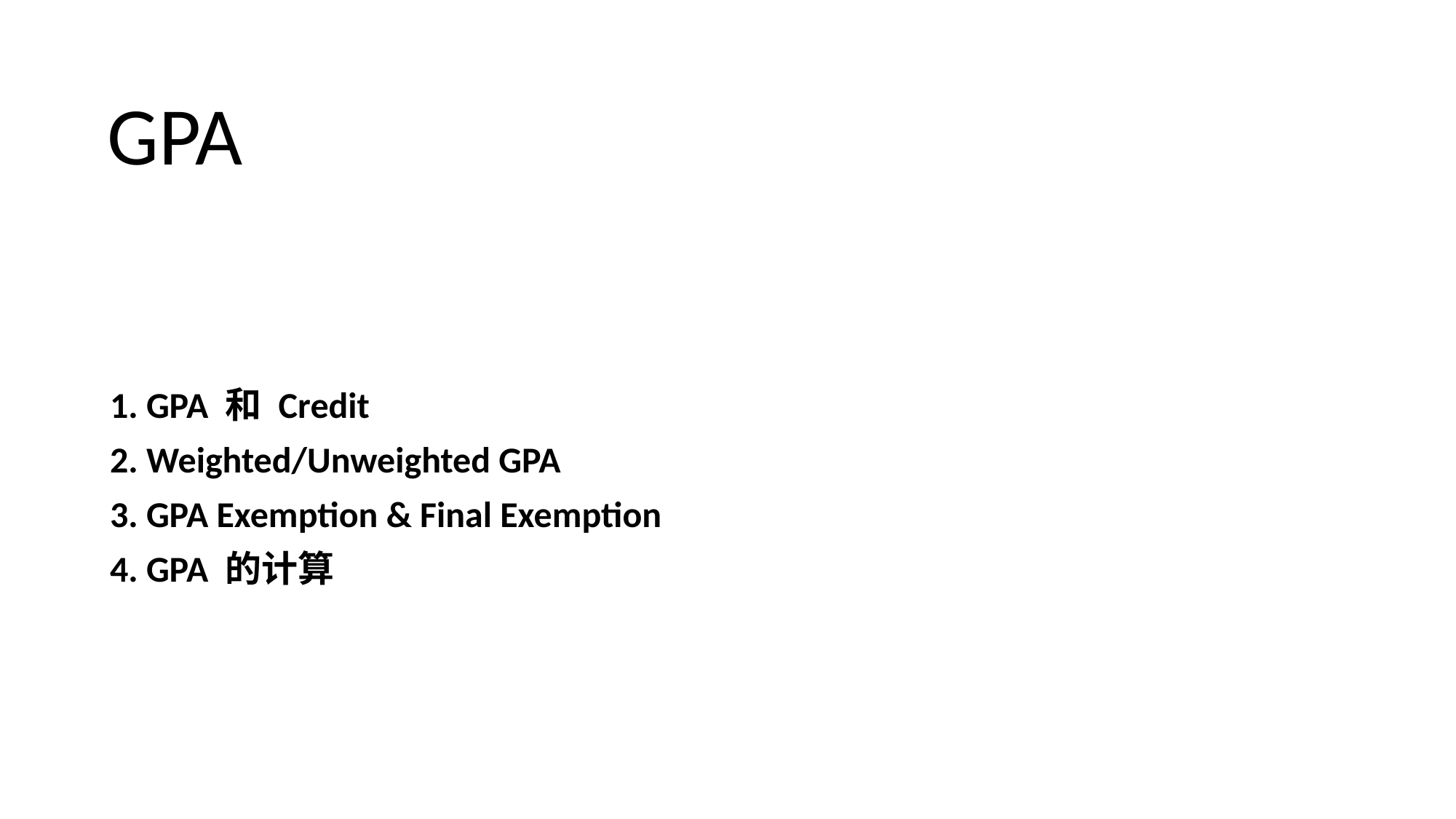

# GPA
1. GPA 和 Credit
2. Weighted/Unweighted GPA
3. GPA Exemption & Final Exemption
4. GPA 的计算